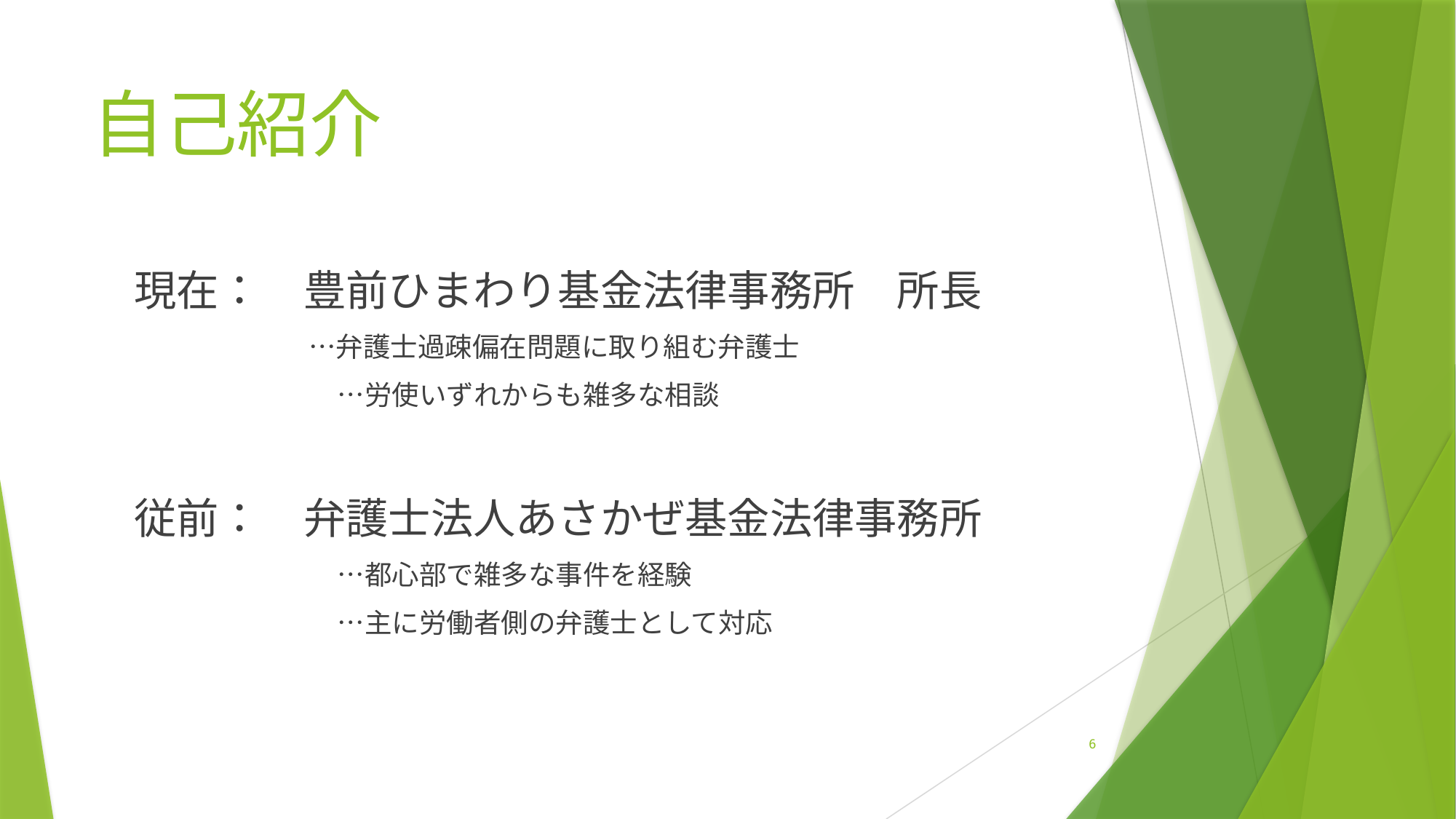

# 自己紹介
　現在：　豊前ひまわり基金法律事務所　所長
　　　　　             …弁護士過疎偏在問題に取り組む弁護士
　　　　　　　　　…労使いずれからも雑多な相談

　従前：　弁護士法人あさかぜ基金法律事務所
　　　　　　　　　…都心部で雑多な事件を経験
　　　　　　　　　…主に労働者側の弁護士として対応
6